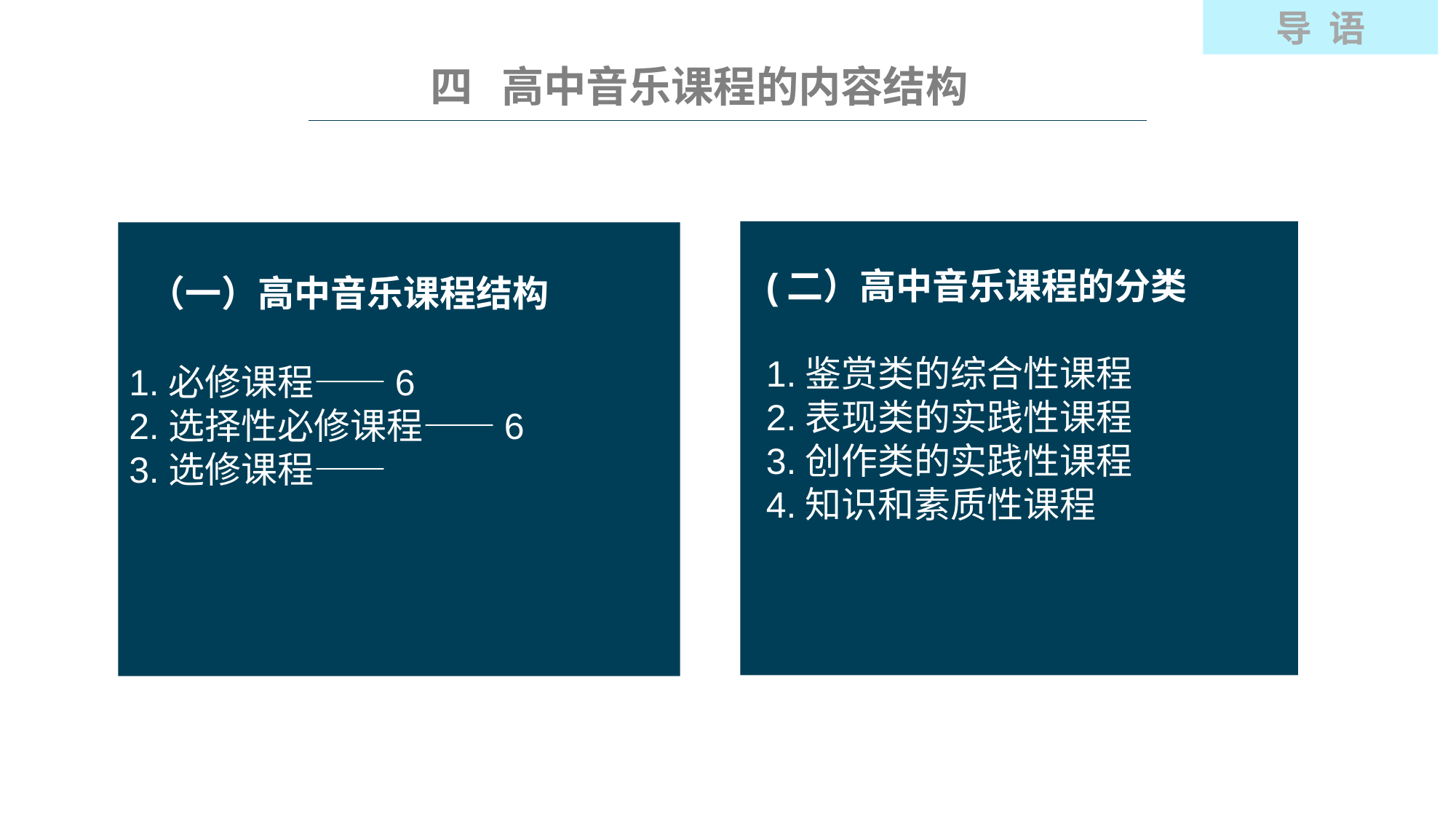

导  语
四   高中音乐课程的内容结构

(二）高中音乐课程的分类

1.鉴赏类的综合性课程
2.表现类的实践性课程
3.创作类的实践性课程
4.知识和素质性课程

 （一）高中音乐课程结构

1.必修课程——6
2.选择性必修课程——6
3.选修课程——